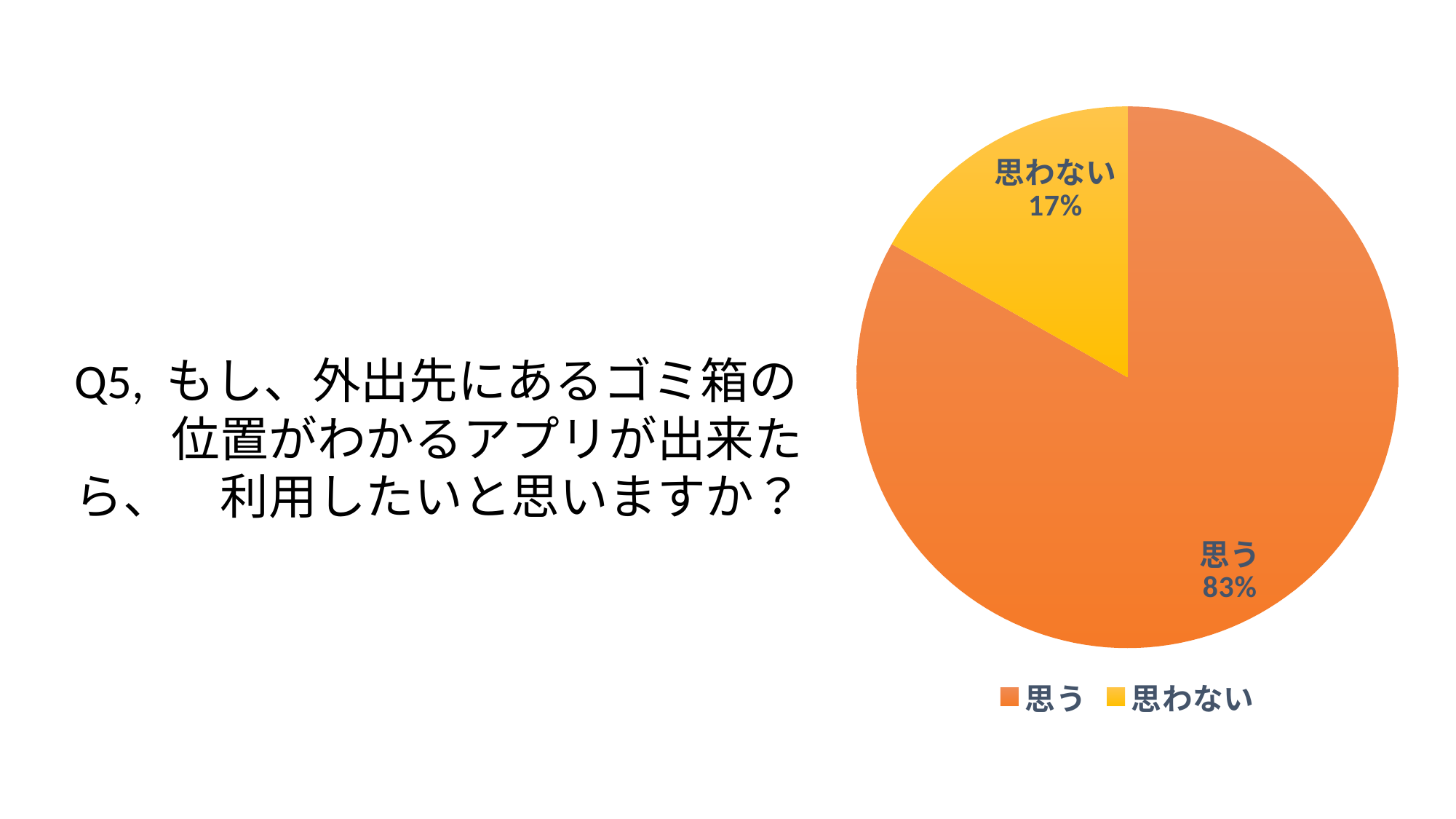

#

### Chart

| Category | 人数 |
|---|---|
| 思う | 89.0 |
| 思わない | 18.0 |
Q5, もし、外出先にあるゴミ箱の　　位置がわかるアプリが出来たら、　利用したいと思いますか？